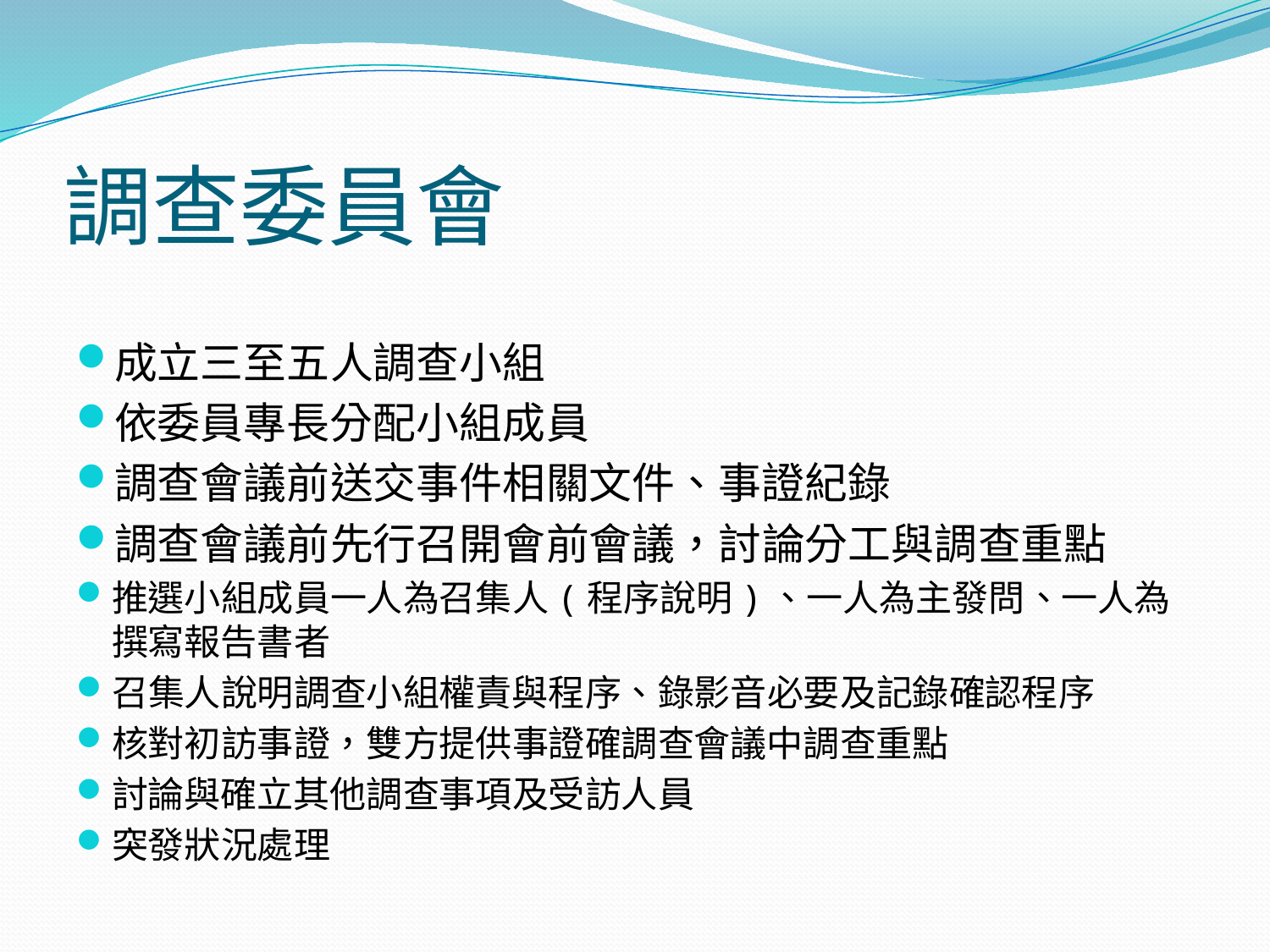

# 調查委員會

成立三至五人調查小組
依委員專長分配小組成員
調查會議前送交事件相關文件、事證紀錄
調查會議前先行召開會前會議，討論分工與調查重點
推選小組成員一人為召集人(程序說明)、一人為主發問、一人為撰寫報告書者
召集人說明調查小組權責與程序、錄影音必要及記錄確認程序
核對初訪事證，雙方提供事證確調查會議中調查重點
討論與確立其他調查事項及受訪人員
突發狀況處理